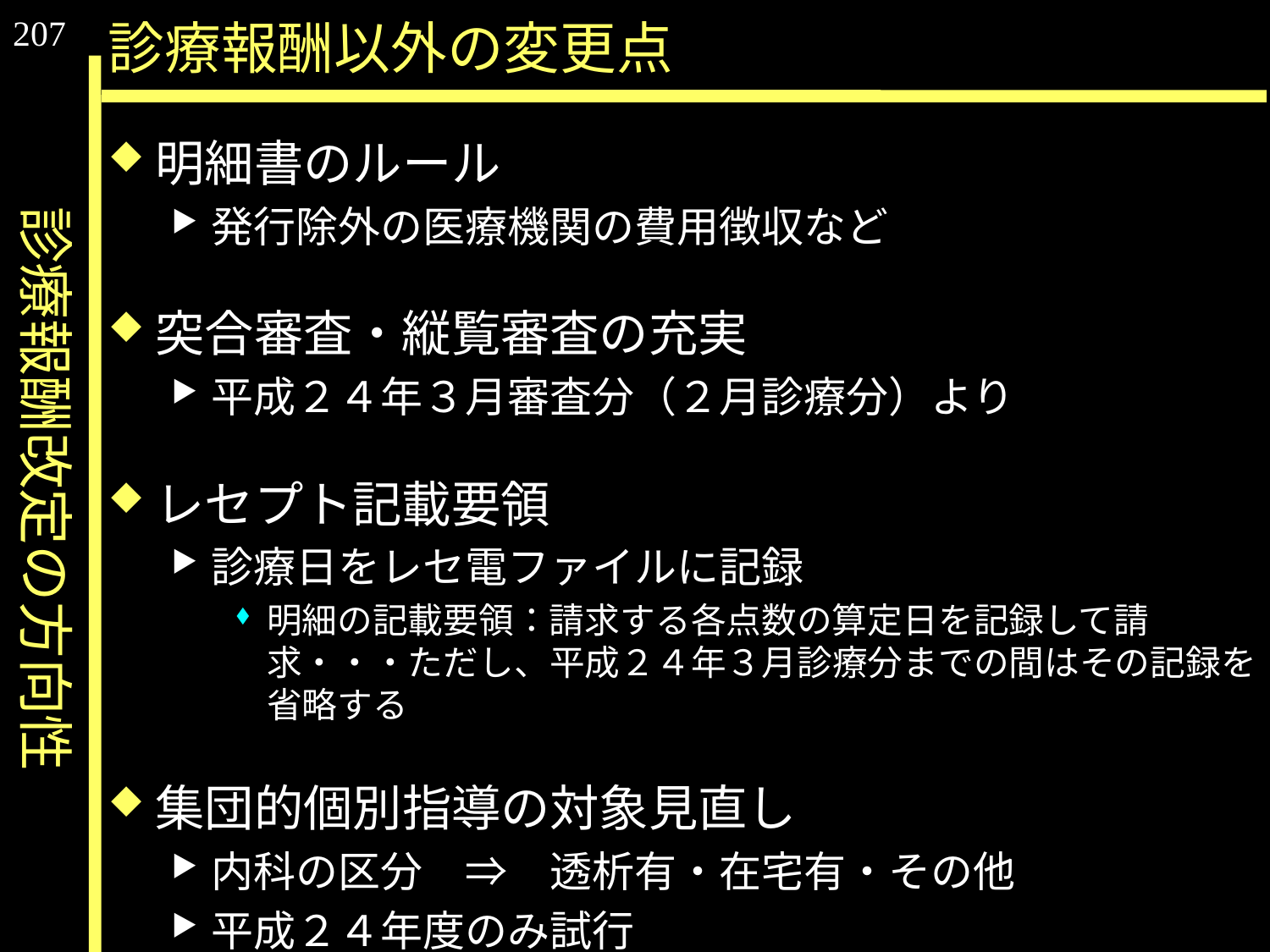

207
# 診療報酬以外の変更点

診療報酬改定の方向性
明細書のルール
発行除外の医療機関の費用徴収など

突合審査・縦覧審査の充実
平成２４年３月審査分（２月診療分）より

レセプト記載要領
診療日をレセ電ファイルに記録
明細の記載要領：請求する各点数の算定日を記録して請求・・・ただし、平成２４年３月診療分までの間はその記録を省略する

集団的個別指導の対象見直し
内科の区分　⇒　透析有・在宅有・その他
平成２４年度のみ試行